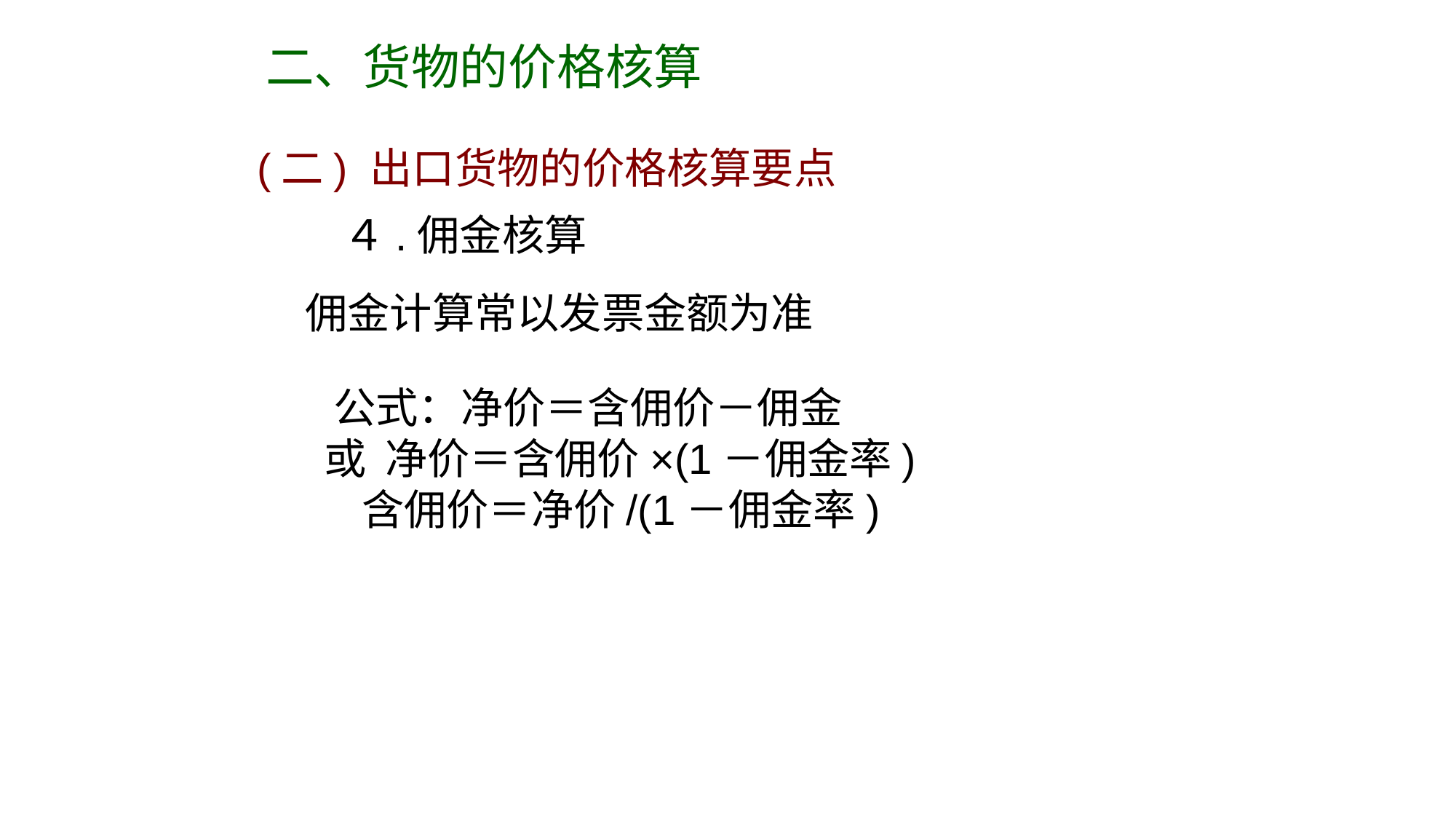

二、货物的价格核算
(二) 出口货物的价格核算要点
        ４.佣金核算
    佣金计算常以发票金额为准
       公式：净价＝含佣价－佣金
      或  净价＝含佣价×(1－佣金率)
          含佣价＝净价/(1－佣金率)